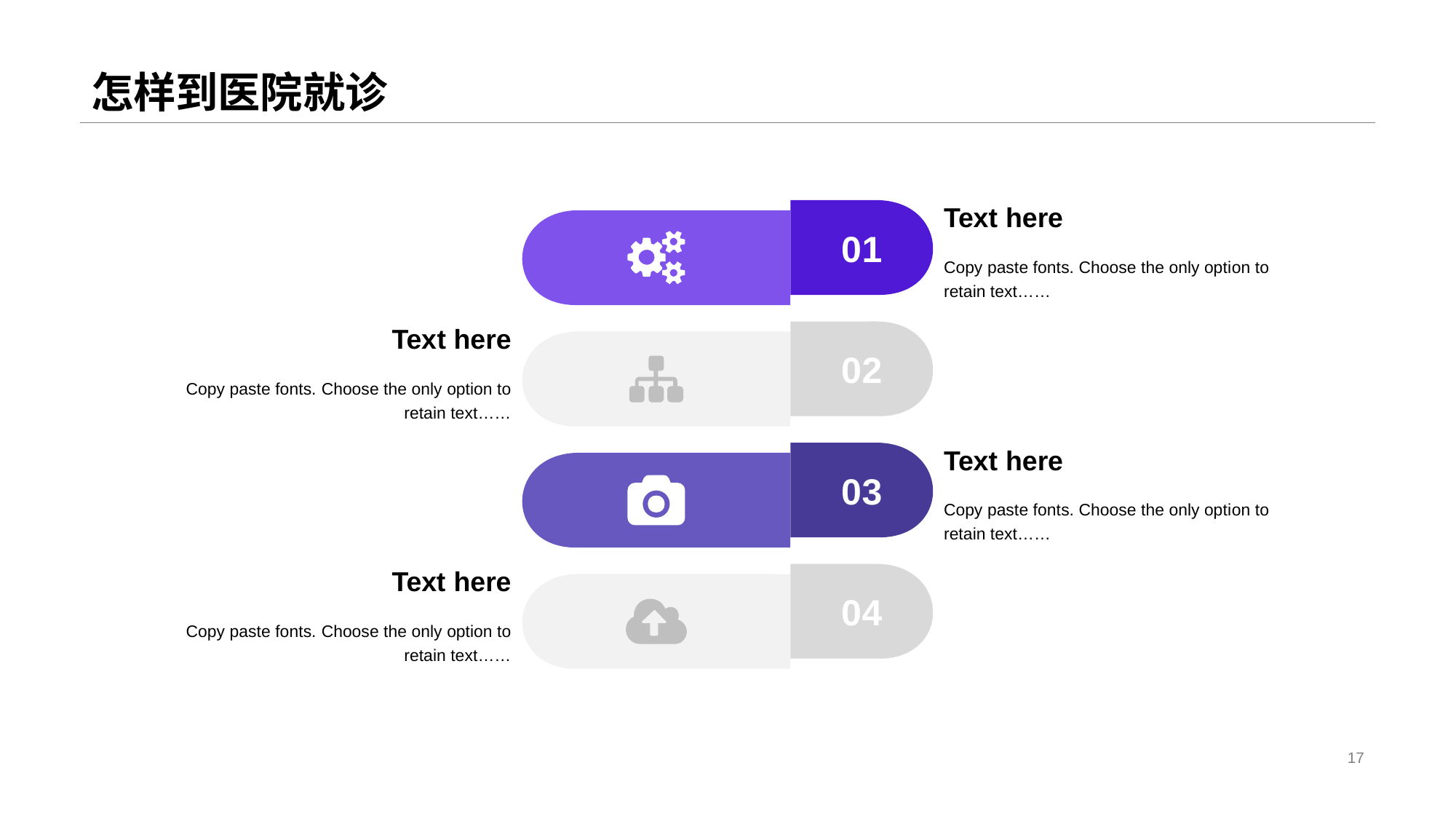

# 怎样到医院就诊
Text  here
0 1

Copy paste fonts. Choose the only opti on to retain text……
Tex t here
0 2

Copy paste fonts.  Choose the only option to retain text……
Text  here
0 3

Copy paste fonts. Choose the only opti on to retain text……
Text  here
0 4

Copy paste fonts.  Choose the only option to retain text……
17